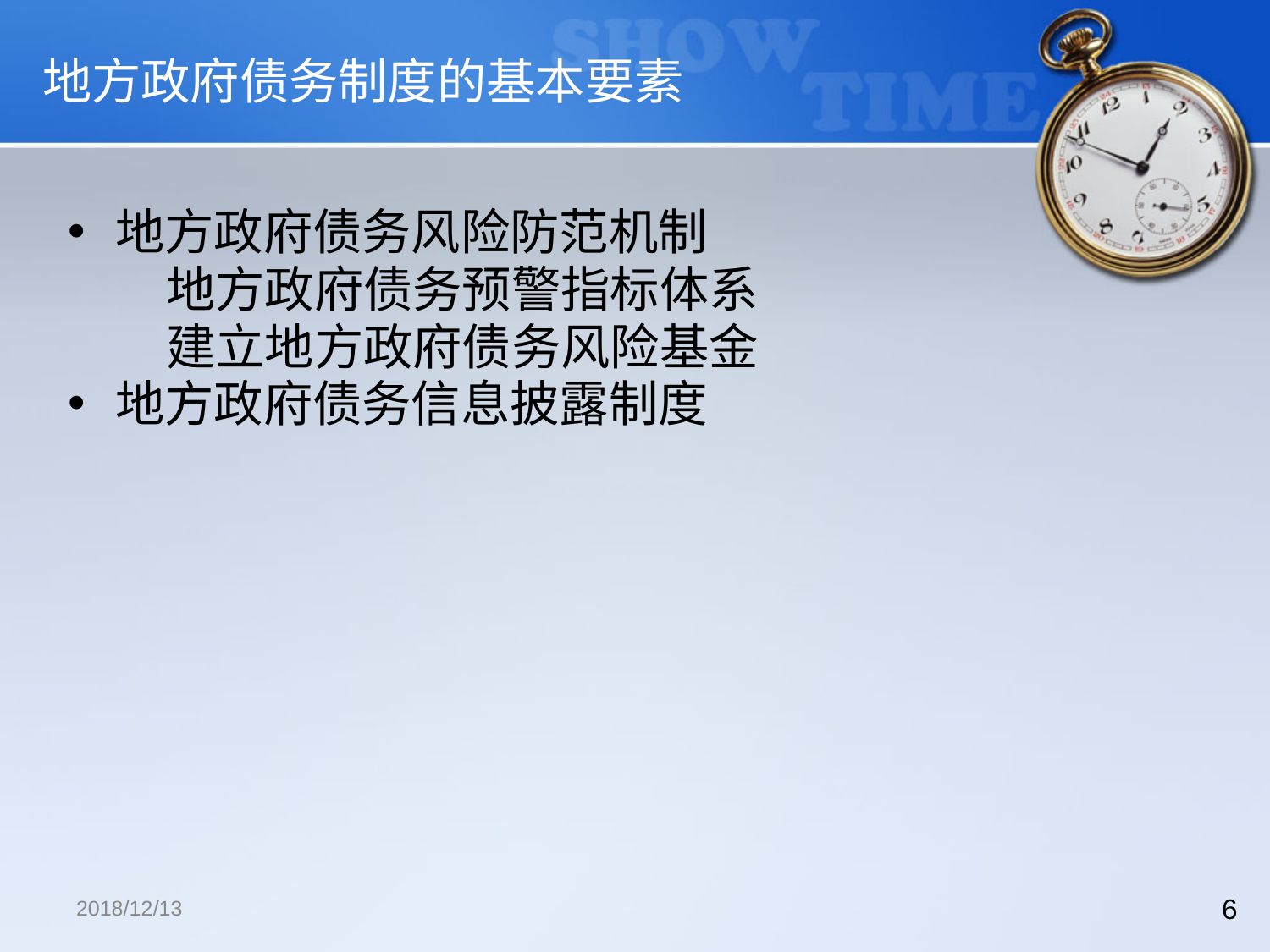

# 地方政府债务制度的基本要素
地方政府债务风险防范机制
　　地方政府债务预警指标体系
　　建立地方政府债务风险基金
地方政府债务信息披露制度
2018/12/13
6